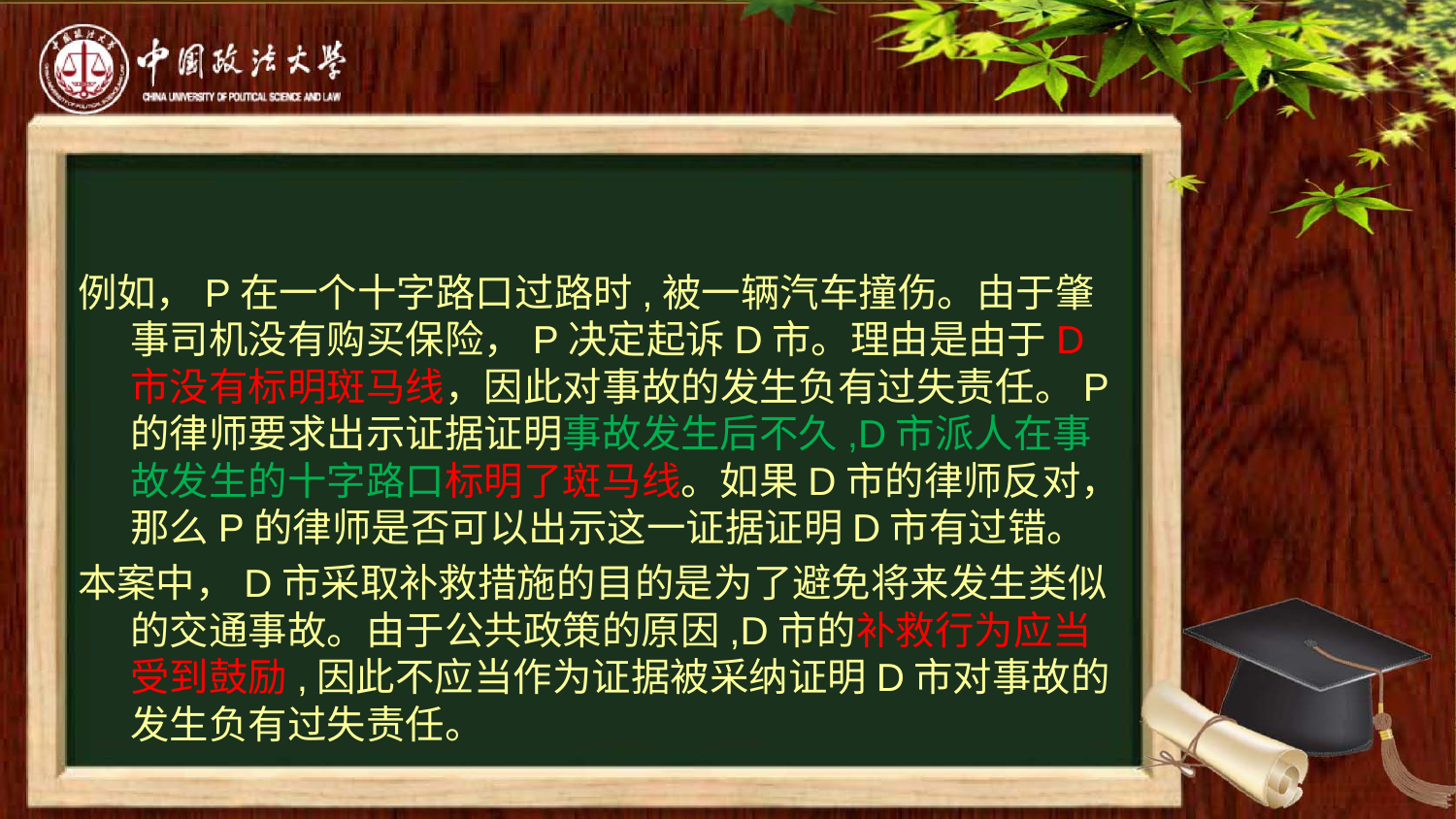

#
例如，P在一个十字路口过路时,被一辆汽车撞伤。由于肇事司机没有购买保险，P决定起诉D市。理由是由于D市没有标明斑马线，因此对事故的发生负有过失责任。P的律师要求出示证据证明事故发生后不久,D市派人在事故发生的十字路口标明了斑马线。如果D市的律师反对，那么P的律师是否可以出示这一证据证明D市有过错。
本案中，D市采取补救措施的目的是为了避免将来发生类似的交通事故。由于公共政策的原因,D市的补救行为应当受到鼓励,因此不应当作为证据被采纳证明D市对事故的发生负有过失责任。